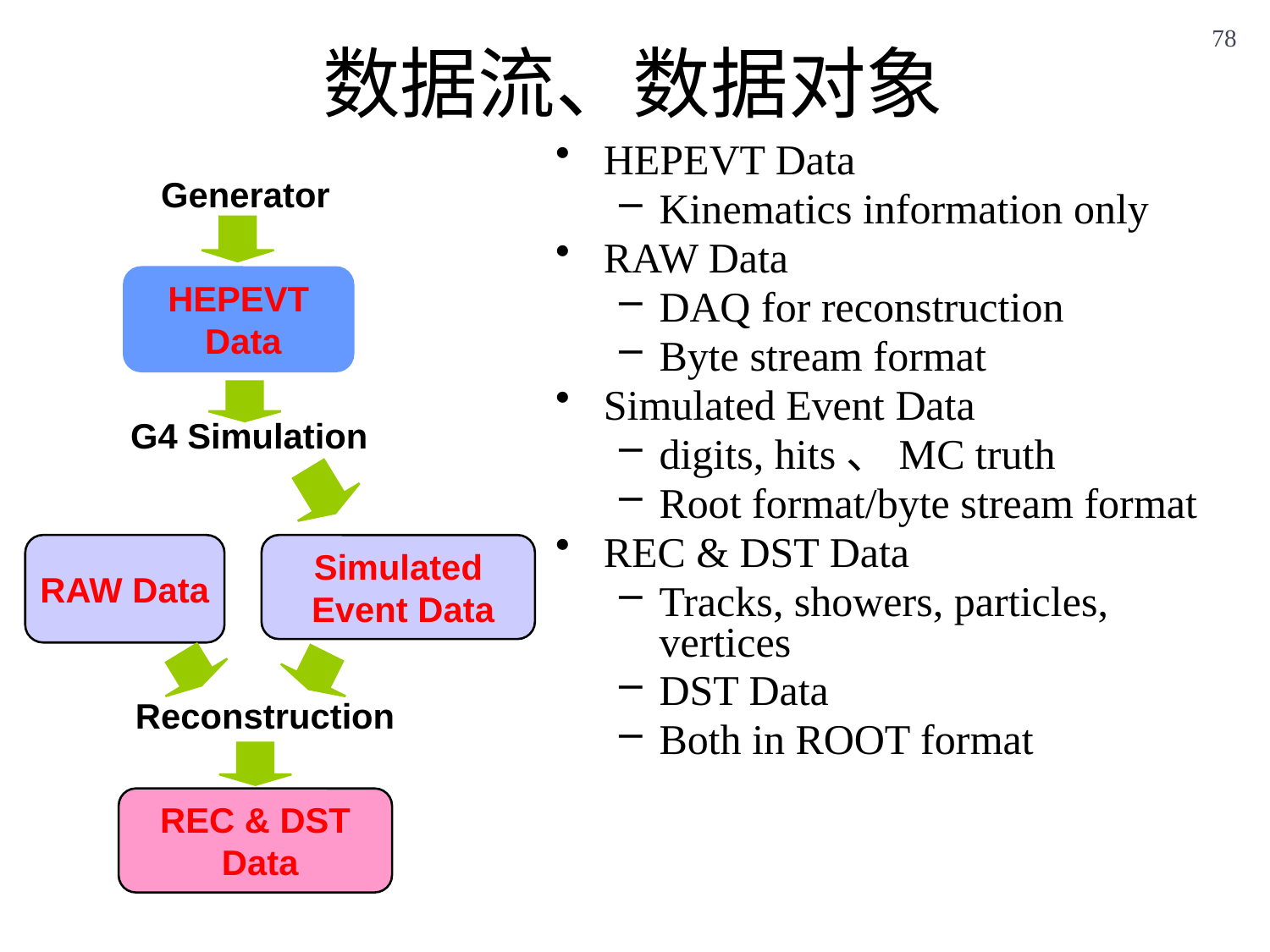

# 数据流、数据对象
78
HEPEVT Data
Kinematics information only
RAW Data
DAQ for reconstruction
Byte stream format
Simulated Event Data
digits, hits、MC truth
Root format/byte stream format
REC & DST Data
Tracks, showers, particles, vertices
DST Data
Both in ROOT format
Generator

HEPEVT
 Data

G4 Simulation

RAW Data
Simulated
 Event Data

Reconstruction

REC & DST
 Data